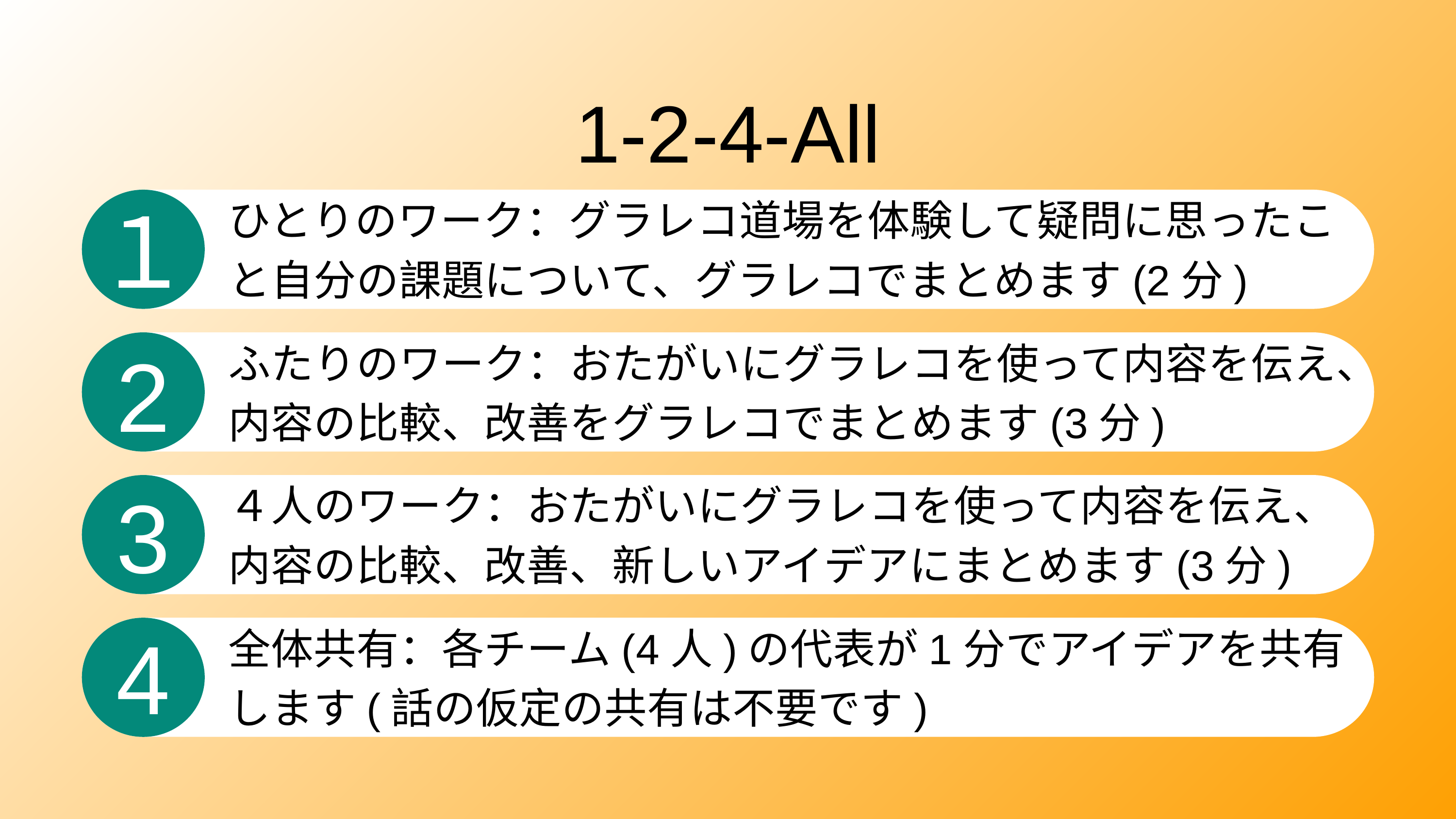

1-2-4-All
１

ひとりのワーク：グラレコ道場を体験して疑問に思ったこと自分の課題について、グラレコでまとめます(2分)
2

ふたりのワーク：おたがいにグラレコを使って内容を伝え、内容の比較、改善をグラレコでまとめます(3分)
3

４人のワーク：おたがいにグラレコを使って内容を伝え、内容の比較、改善、新しいアイデアにまとめます(3分)
4

全体共有：各チーム(4人)の代表が1分でアイデアを共有します(話の仮定の共有は不要です)